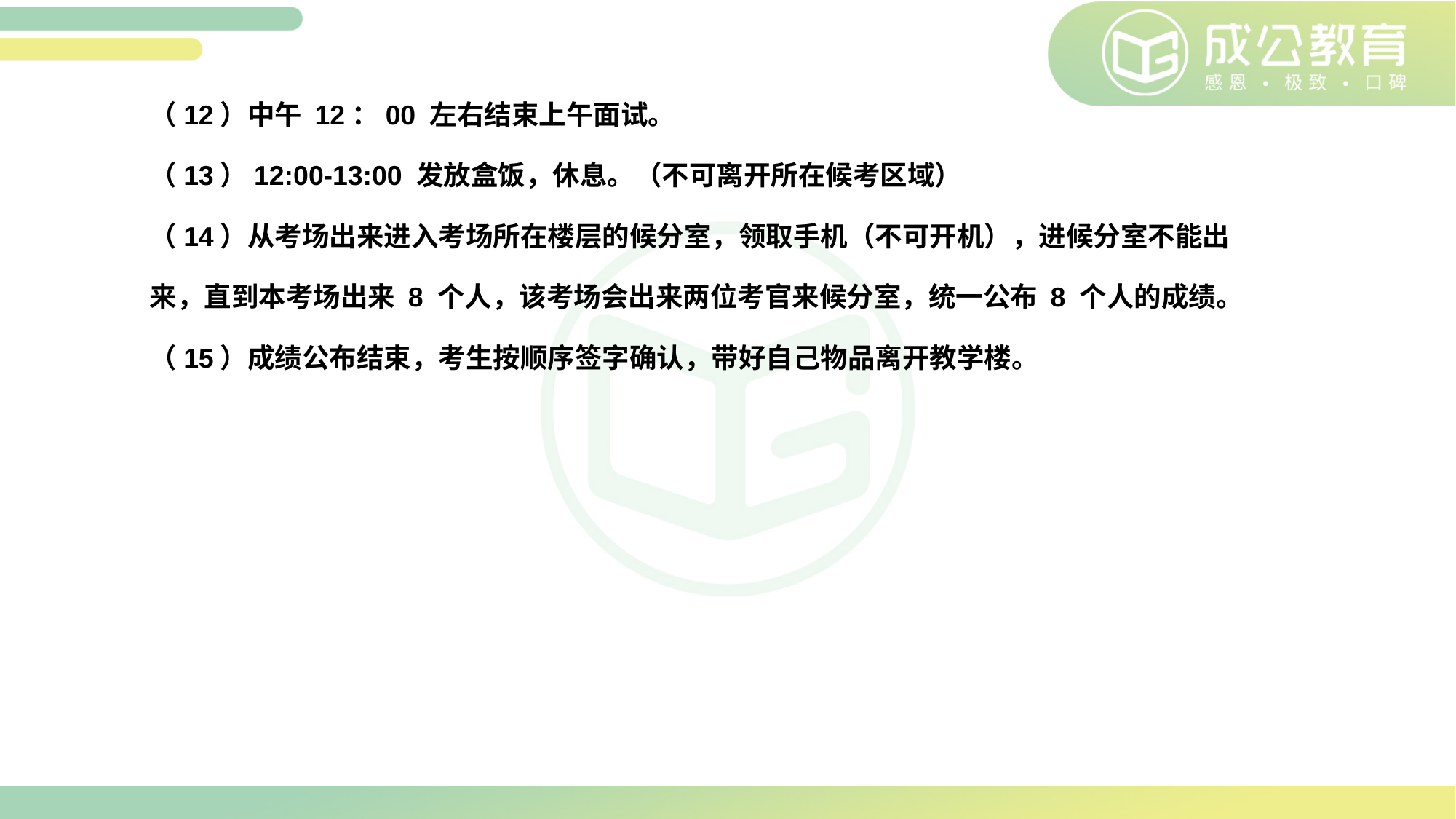

（12）中午 12：00 左右结束上午面试。
（13）12:00-13:00 发放盒饭，休息。（不可离开所在候考区域）
（14）从考场出来进入考场所在楼层的候分室，领取手机（不可开机），进候分室不能出
来，直到本考场出来 8 个人，该考场会出来两位考官来候分室，统一公布 8 个人的成绩。
（15）成绩公布结束，考生按顺序签字确认，带好自己物品离开教学楼。